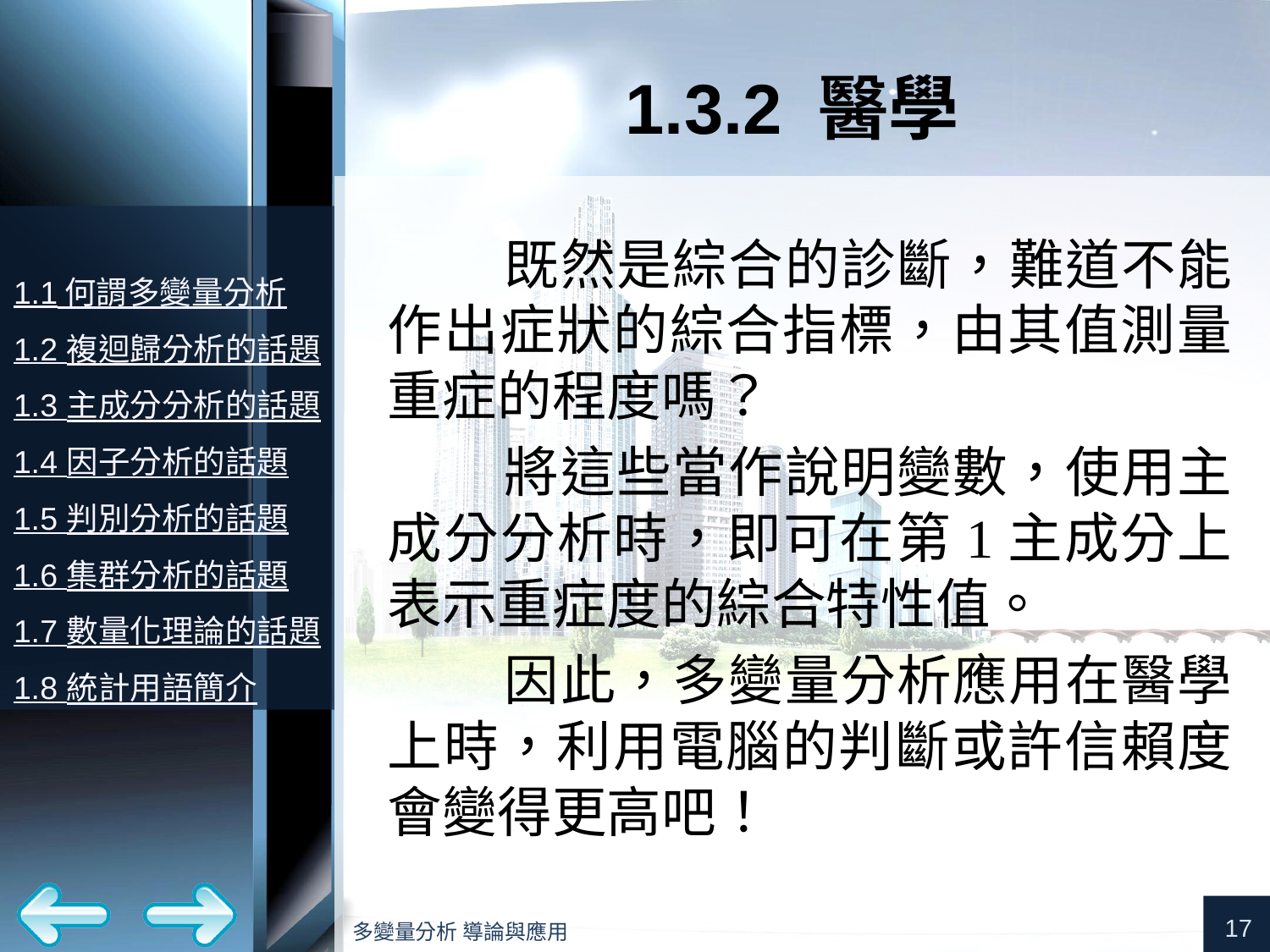

# 1.3.2 醫學
既然是綜合的診斷，難道不能作出症狀的綜合指標，由其值測量重症的程度嗎？
將這些當作說明變數，使用主成分分析時，即可在第1主成分上表示重症度的綜合特性值。
因此，多變量分析應用在醫學上時，利用電腦的判斷或許信賴度會變得更高吧！
17
多變量分析 導論與應用